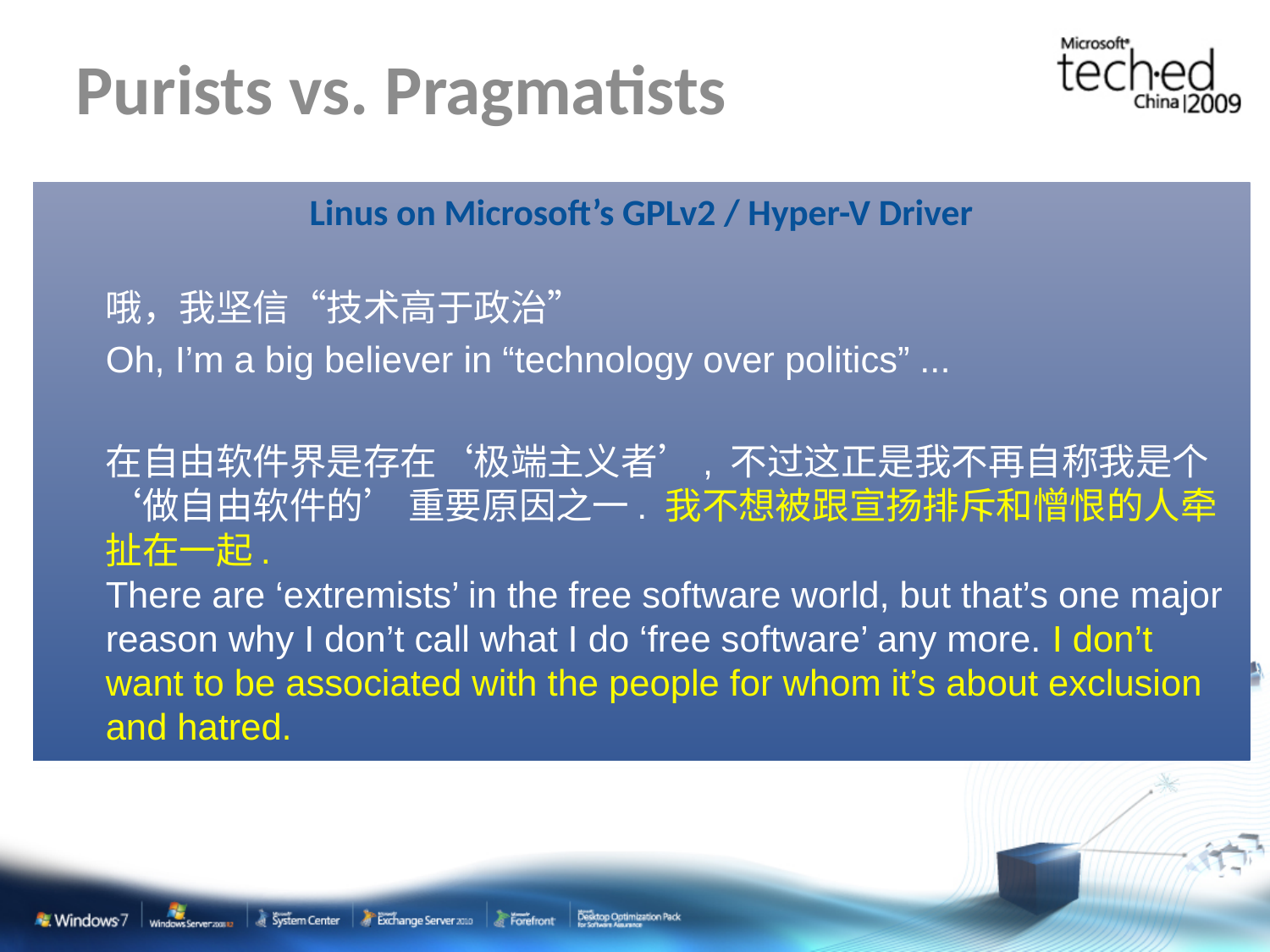

# Purists vs. Pragmatists
Linus on Microsoft’s GPLv2 / Hyper-V Driver
哦，我坚信“技术高于政治”
Oh, I’m a big believer in “technology over politics” ...

在自由软件界是存在‘极端主义者’, 不过这正是我不再自称我是个 ‘做自由软件的’ 重要原因之一. 我不想被跟宣扬排斥和憎恨的人牵扯在一起.
There are ‘extremists’ in the free software world, but that’s one major reason why I don’t call what I do ‘free software’ any more. I don’t want to be associated with the people for whom it’s about exclusion and hatred.